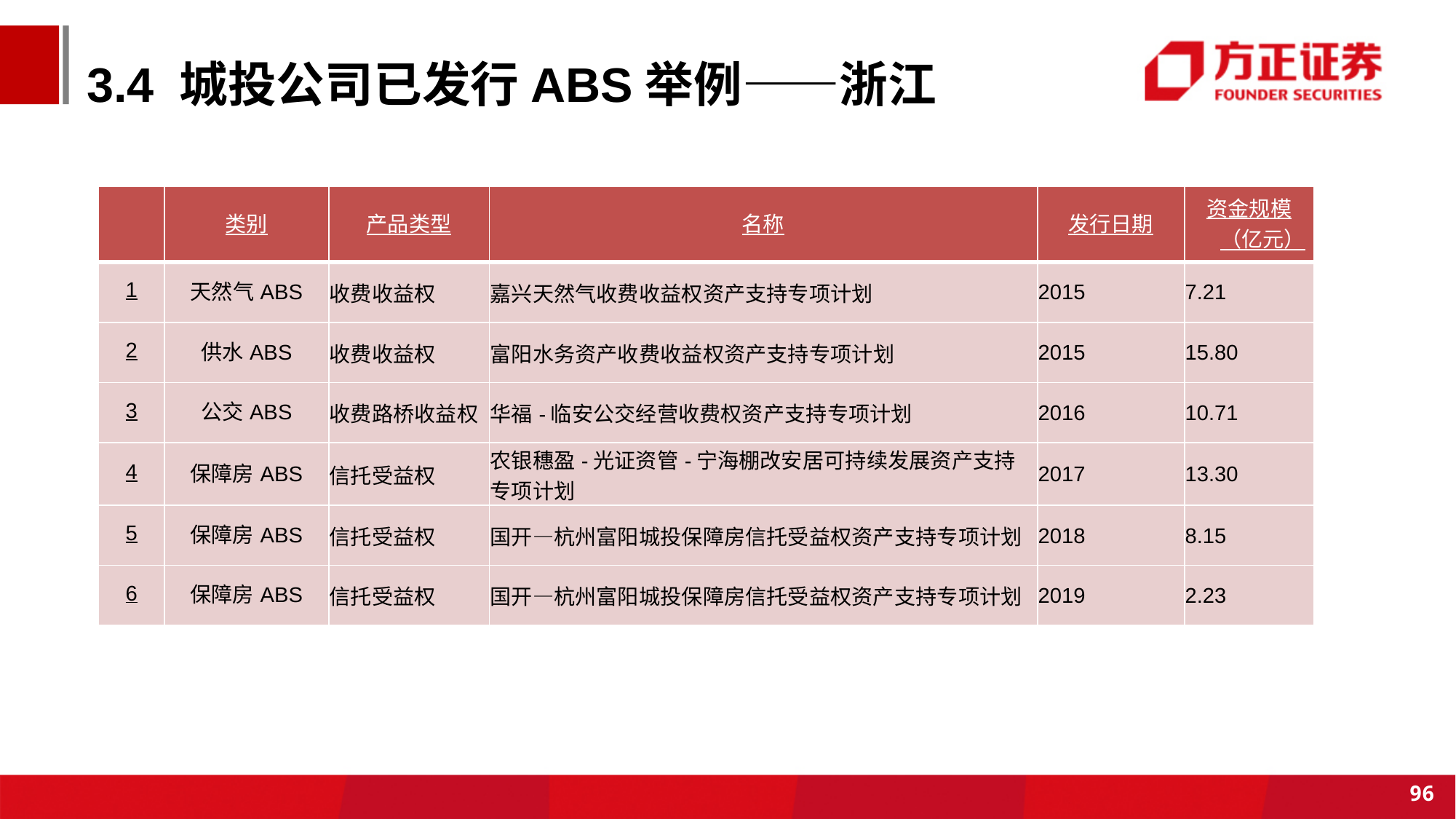

3.4 城投公司已发行ABS举例——浙江
|  | 类别 | 产品类型 | 名称 | 发行日期 | 资金规模（亿元） |
| --- | --- | --- | --- | --- | --- |
| 1 | 天然气ABS | 收费收益权 | 嘉兴天然气收费收益权资产支持专项计划 | 2015 | 7.21 |
| 2 | 供水ABS | 收费收益权 | 富阳水务资产收费收益权资产支持专项计划 | 2015 | 15.80 |
| 3 | 公交ABS | 收费路桥收益权 | 华福-临安公交经营收费权资产支持专项计划 | 2016 | 10.71 |
| 4 | 保障房ABS | 信托受益权 | 农银穗盈-光证资管-宁海棚改安居可持续发展资产支持专项计划 | 2017 | 13.30 |
| 5 | 保障房ABS | 信托受益权 | 国开—杭州富阳城投保障房信托受益权资产支持专项计划 | 2018 | 8.15 |
| 6 | 保障房ABS | 信托受益权 | 国开—杭州富阳城投保障房信托受益权资产支持专项计划 | 2019 | 2.23 |
96